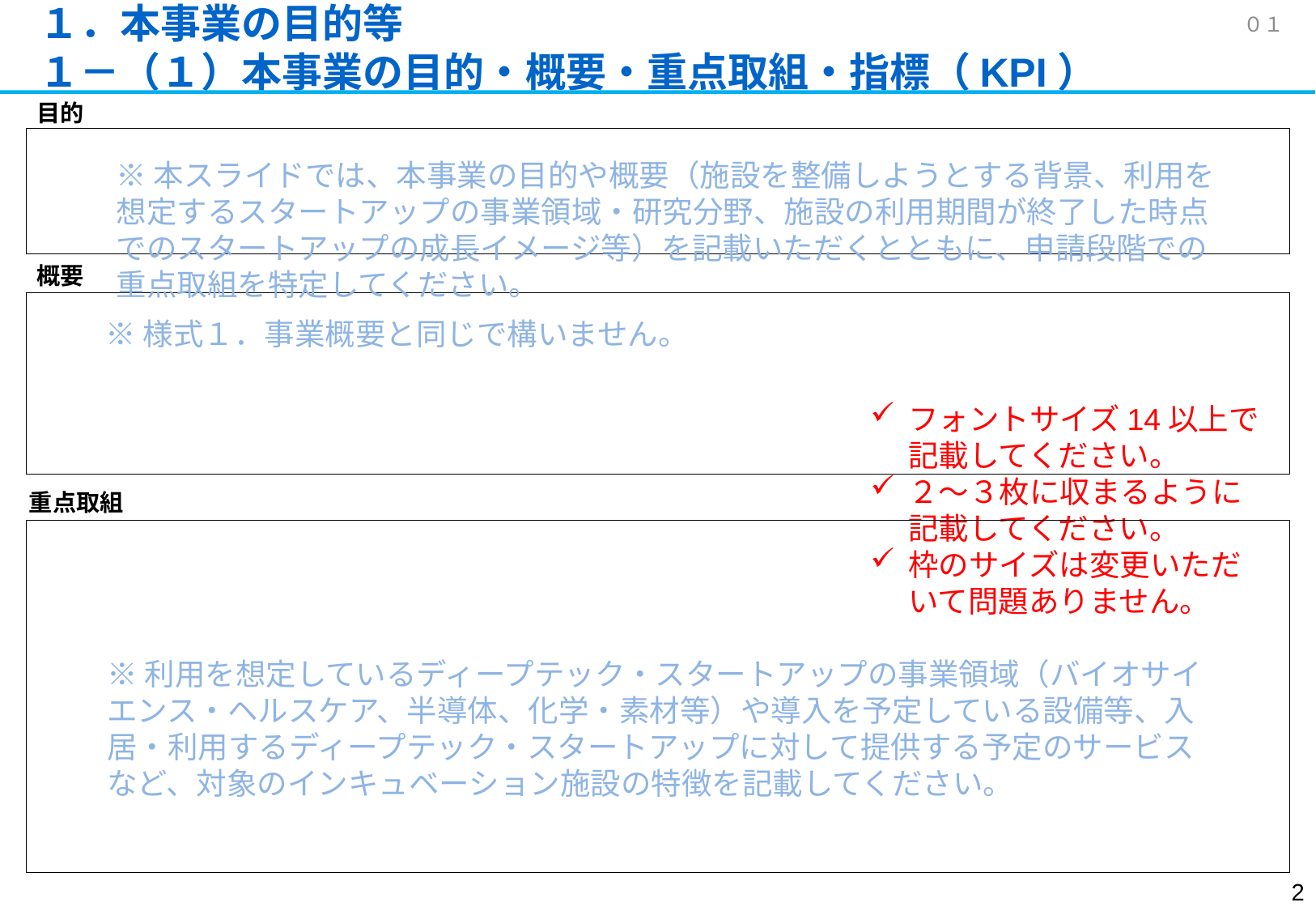

# １．本事業の目的等 １－（１）本事業の目的・概要・重点取組・指標（KPI）
０１
目的

※本スライドでは、本事業の目的や概要（施設を整備しようとする背景、利用を想定するスタートアップの事業領域・研究分野、施設の利用期間が終了した時点でのスタートアップの成長イメージ等）を記載いただくとともに、申請段階での重点取組を特定してください。
概要

※様式１．事業概要と同じで構いません。
フォントサイズ14以上で記載してください。
２～３枚に収まるように記載してください。
枠のサイズは変更いただいて問題ありません。
重点取組

※利⽤を想定しているディープテック・スタートアップの事業領域（バイオサイエンス・ヘルスケア、半導体、化学・素材等）や導入を予定している設備等、入居・利用するディープテック・スタートアップに対して提供する予定のサービスなど、対象のインキュベーション施設の特徴を記載してください。
2